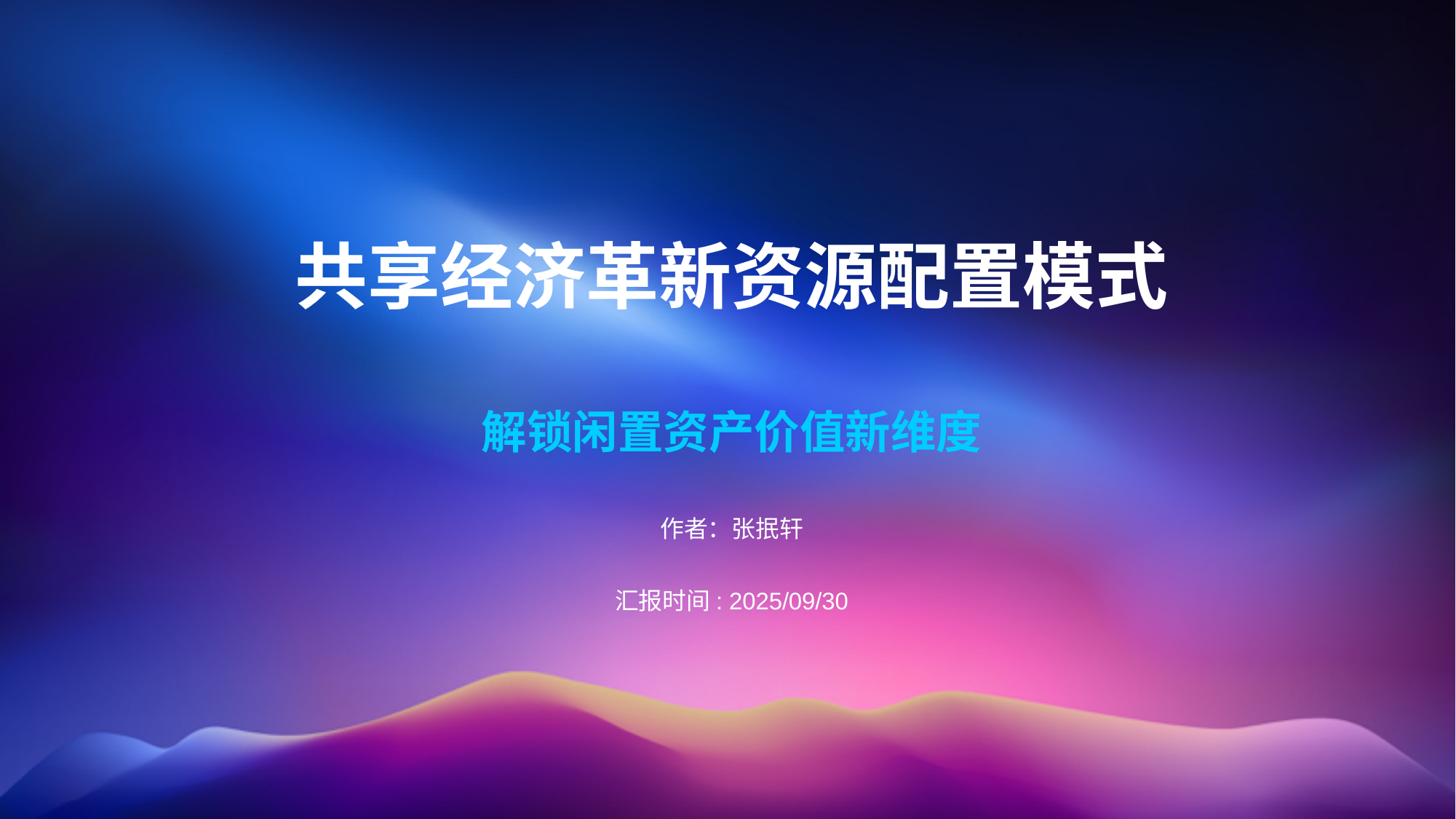

共享经济革新资源配置模式
解锁闲置资产价值新维度

作者：张抿轩

汇报时间: 2025/09/30